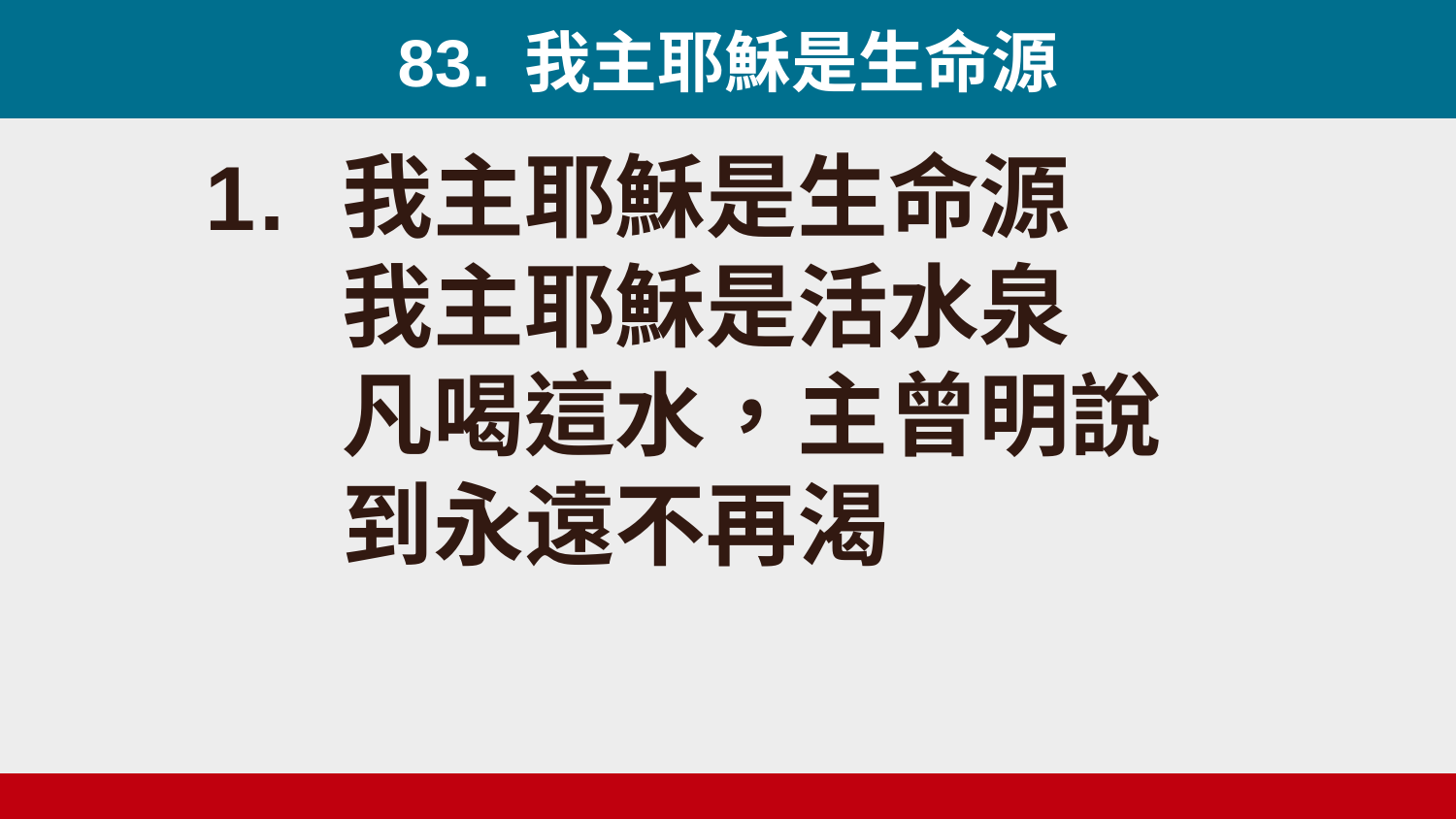

# 83. 我主耶穌是生命源
我主耶穌是生命源
我主耶穌是活水泉
凡喝這水，主曾明說
到永遠不再渴